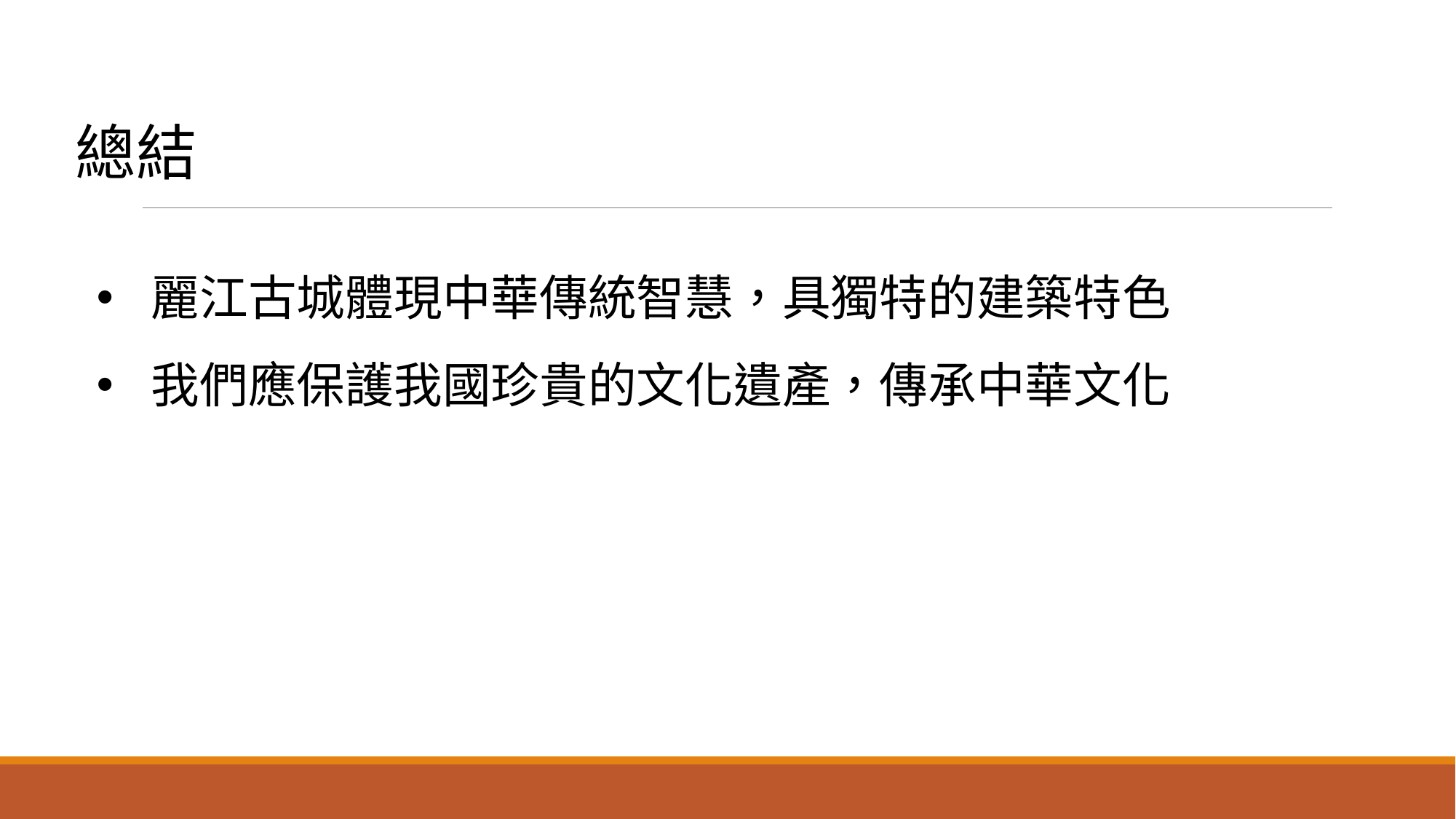

總結
麗江古城體現中華傳統智慧，具獨特的建築特色
我們應保護我國珍貴的文化遺產，傳承中華文化